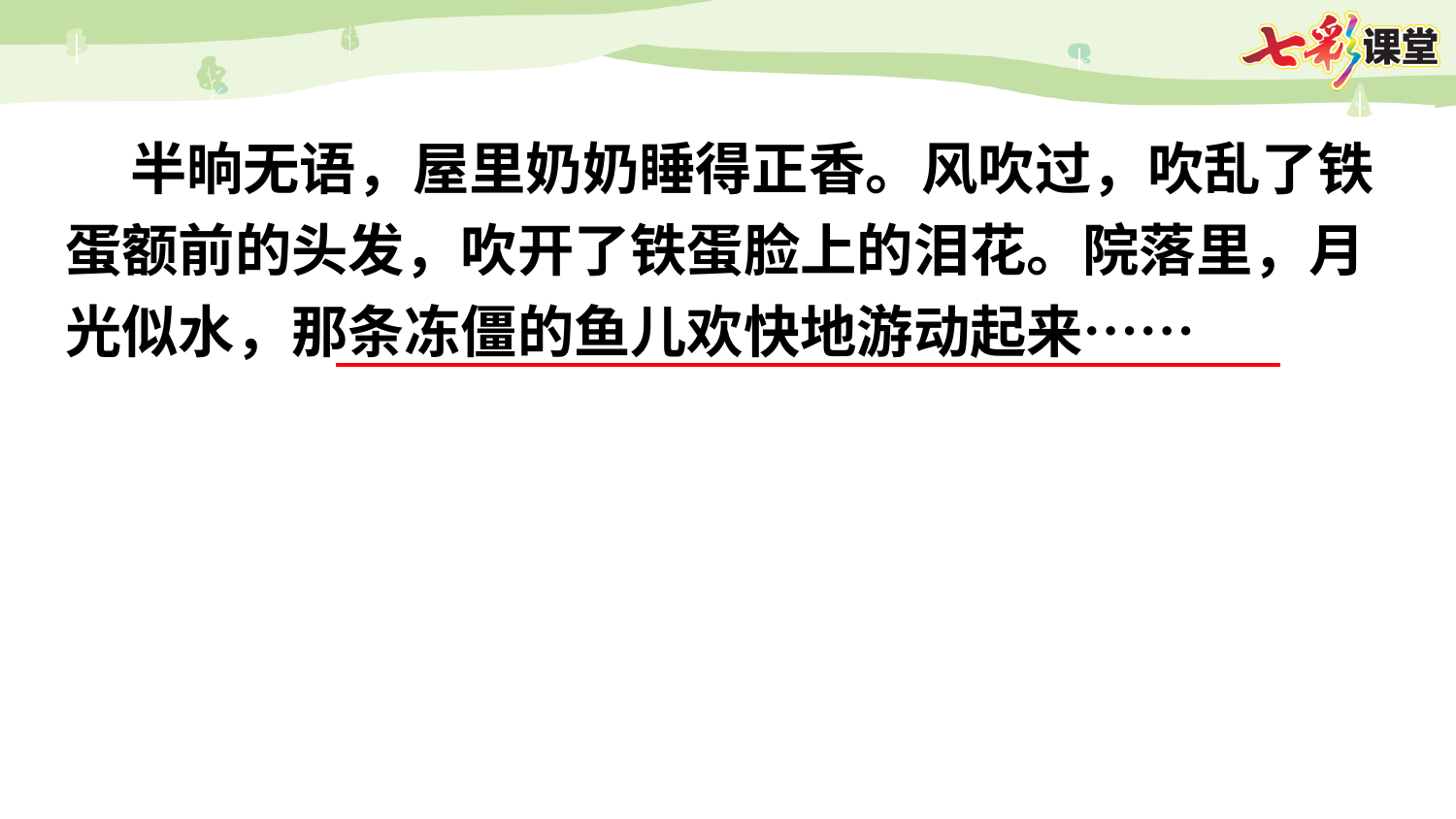

半晌无语，屋里奶奶睡得正香。风吹过，吹乱了铁蛋额前的头发，吹开了铁蛋脸上的泪花。院落里，月光似水，那条冻僵的鱼儿欢快地游动起来……